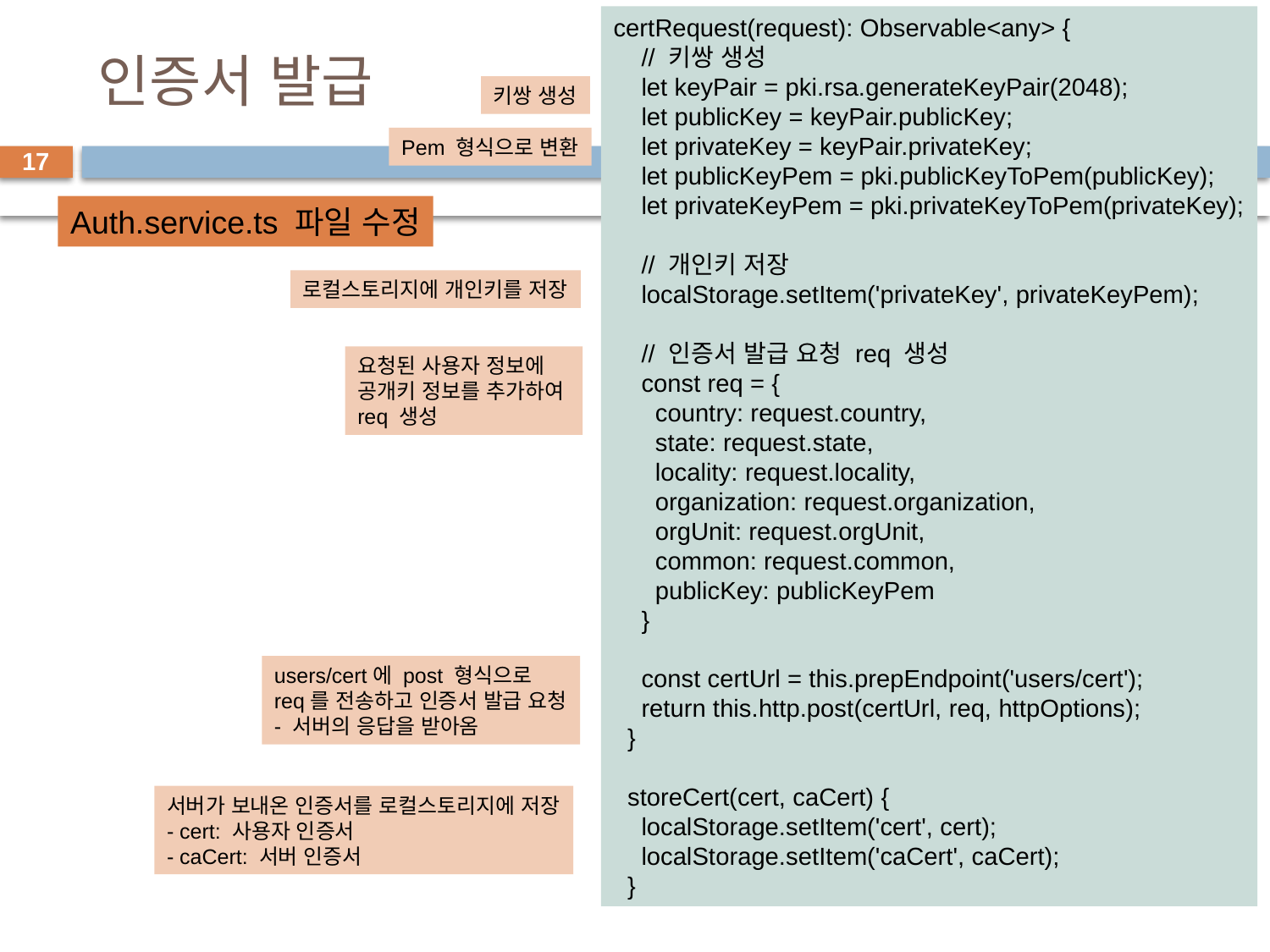

certRequest(request): Observable<any> {
    // 키쌍 생성
    let keyPair = pki.rsa.generateKeyPair(2048);
    let publicKey = keyPair.publicKey;
    let privateKey = keyPair.privateKey;
    let publicKeyPem = pki.publicKeyToPem(publicKey);
    let privateKeyPem = pki.privateKeyToPem(privateKey);
    // 개인키 저장
    localStorage.setItem('privateKey', privateKeyPem);
    // 인증서 발급 요청 req 생성
    const req = {
      country: request.country,
      state: request.state,
      locality: request.locality,
      organization: request.organization,
      orgUnit: request.orgUnit,
      common: request.common,
      publicKey: publicKeyPem
    }
    const certUrl = this.prepEndpoint('users/cert');
    return this.http.post(certUrl, req, httpOptions);
  }
  storeCert(cert, caCert) {
    localStorage.setItem('cert', cert);
    localStorage.setItem('caCert', caCert);
  }
# 인증서 발급
키쌍 생성
Pem 형식으로 변환
17
Auth.service.ts 파일 수정
로컬스토리지에 개인키를 저장
요청된 사용자 정보에
공개키 정보를 추가하여
req 생성
users/cert에 post 형식으로
req를 전송하고 인증서 발급 요청
- 서버의 응답을 받아옴
서버가 보내온 인증서를 로컬스토리지에 저장
- cert: 사용자 인증서
- caCert: 서버 인증서